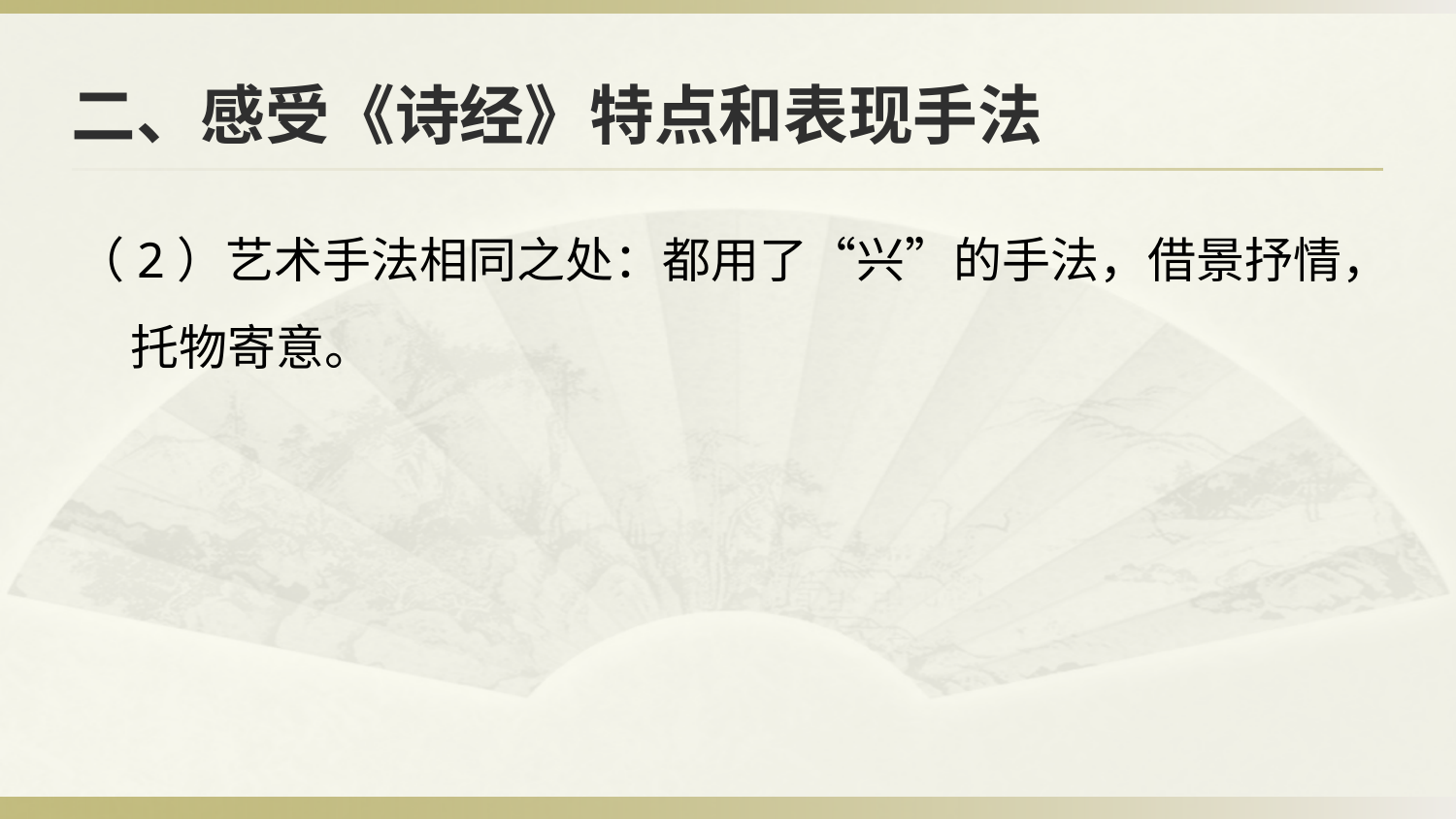

# 二、感受《诗经》特点和表现手法
（2）艺术手法相同之处：都用了“兴”的手法，借景抒情，托物寄意。